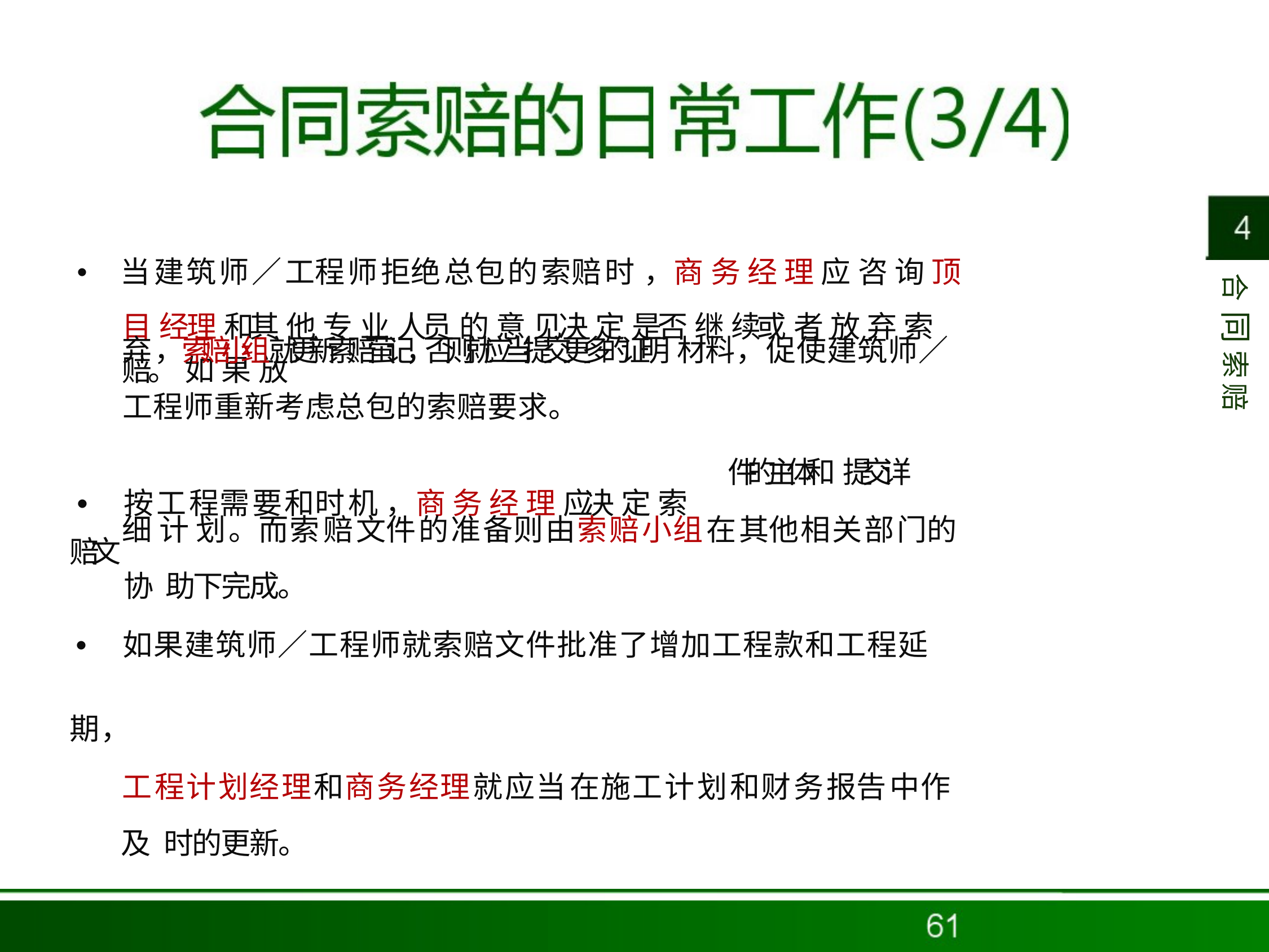

# ．当建筑师／工程师拒绝总包的索赔时，商 务 经 理 应 咨 询 顶目 经 理 和其 他 专 业 人员 的 意 见决 定 是否 继 续或 者 放 弃 索 赔。 如 果 放

合同 索赔
弃 ， 索 赔 小 组 就 更 新 索 赔 萤 记 ， 否 则 就 应 当 提 交 更 多 的 证 明 材 料，促使建筑师／工程师重新考虑总包的索赔要求。
．按工程需要和时机 ，商 务 经 理 应决 定 索 赔文
件 的 主 体 和 提 交 详
细 计 划。而索赔文件的准备则由索赔小组在其他相关部门的协 助下完成。
．如果建筑师／工程师就索赔文件批准了增加工程款和工程延期，
工程计划经理和商务经理就应当在施工计划和财务报告中作及 时的更新。